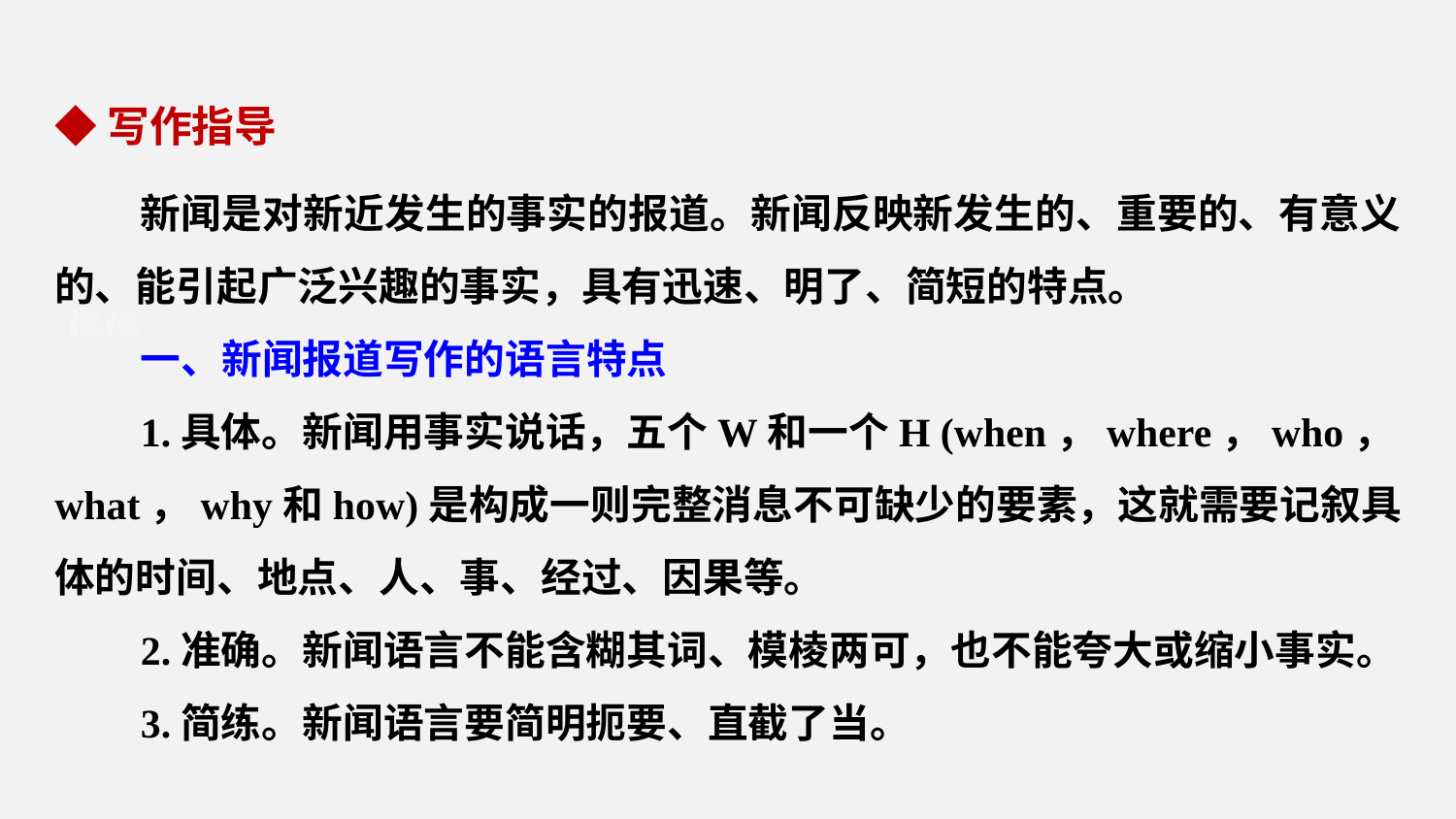

◆写作指导
新闻是对新近发生的事实的报道。新闻反映新发生的、重要的、有意义的、能引起广泛兴趣的事实，具有迅速、明了、简短的特点。
一、新闻报道写作的语言特点
1.具体。新闻用事实说话，五个W和一个H (when，where，who，what，why和how)是构成一则完整消息不可缺少的要素，这就需要记叙具体的时间、地点、人、事、经过、因果等。
2.准确。新闻语言不能含糊其词、模棱两可，也不能夸大或缩小事实。
3.简练。新闻语言要简明扼要、直截了当。